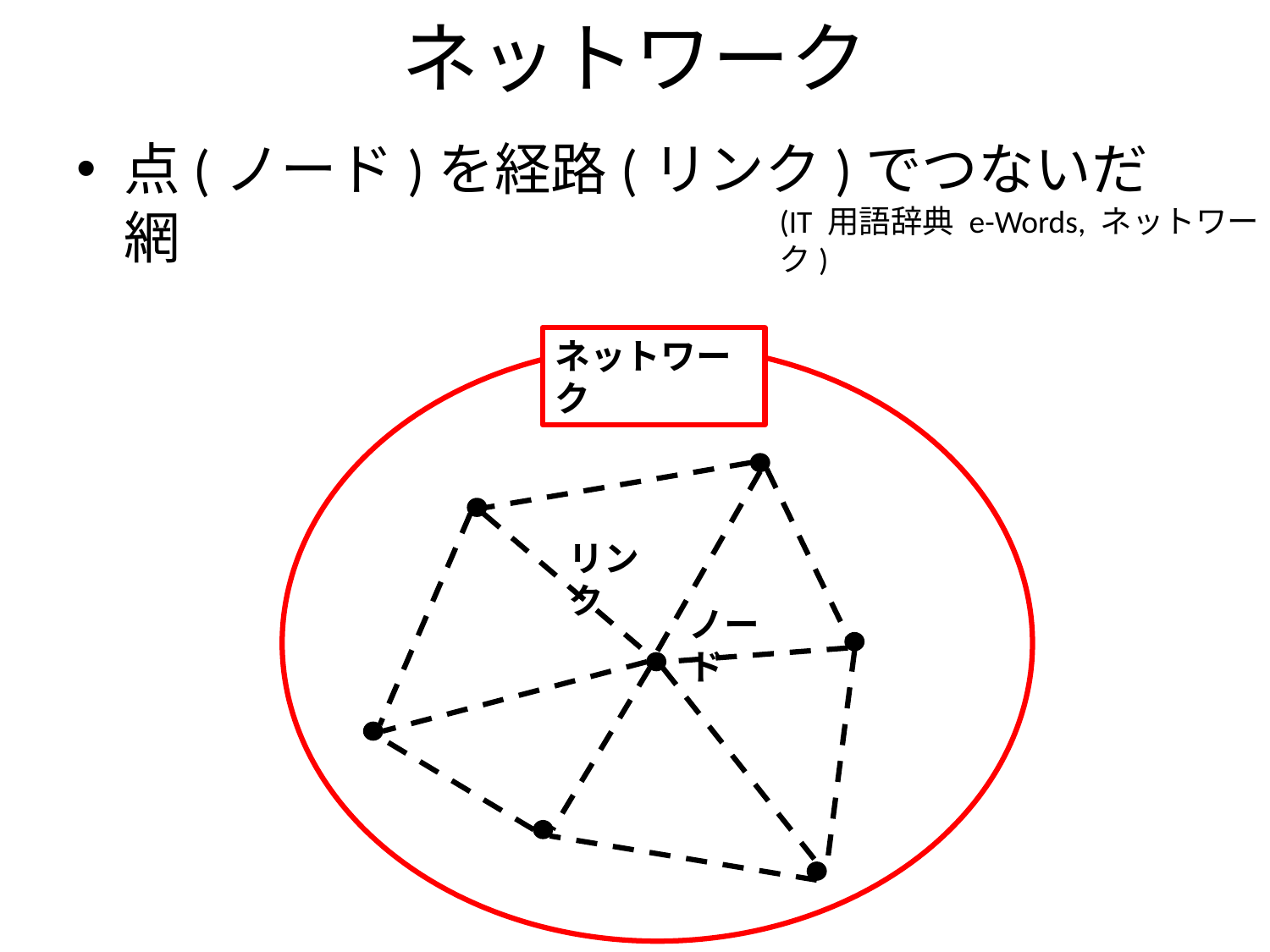

# ネットワーク
点(ノード)を経路(リンク)でつないだ網
(IT 用語辞典 e-Words, ネットワーク)
ネットワーク

リンク
ノード